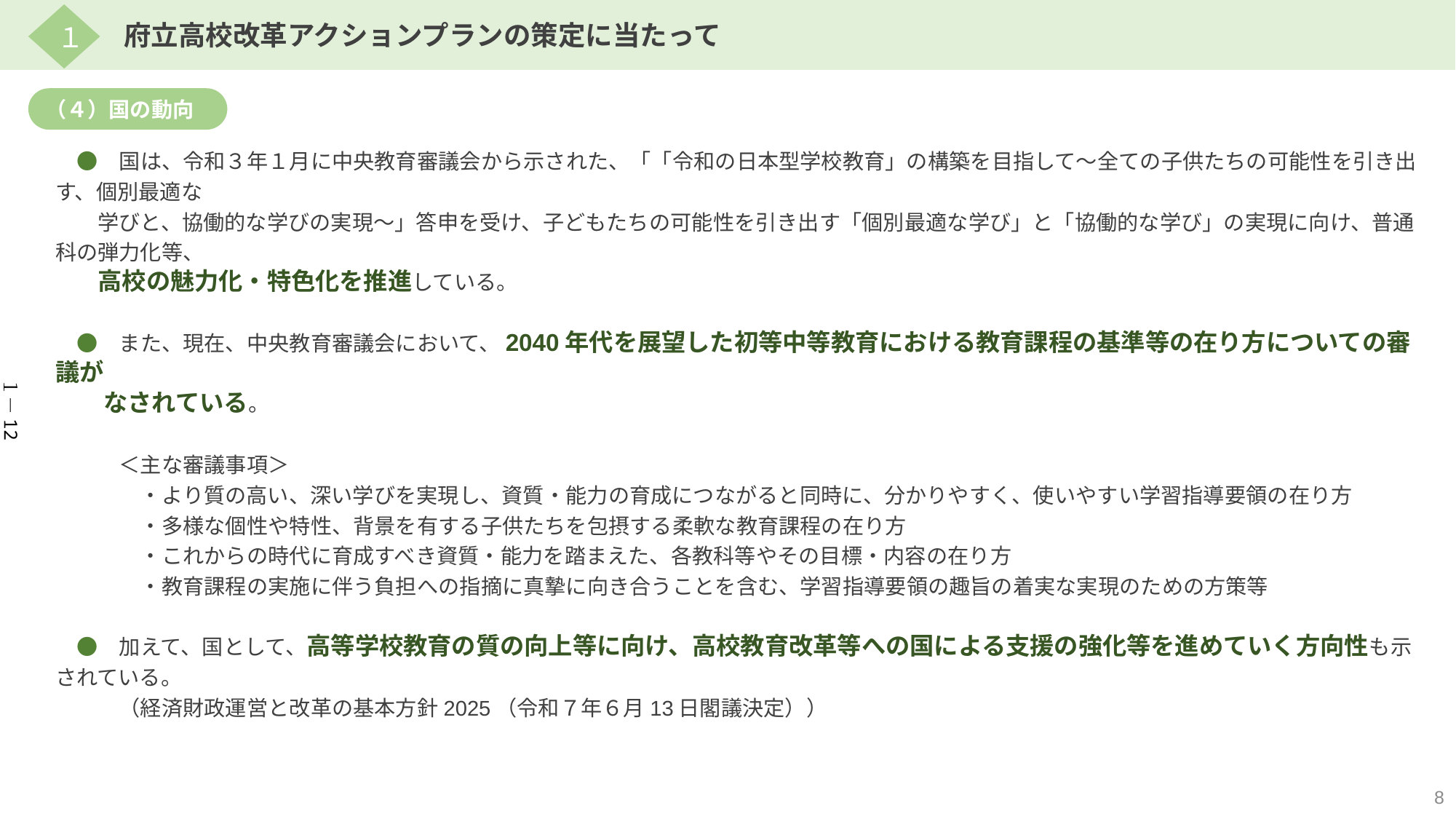

１
府立高校改革アクションプランの策定に当たって
（４）国の動向
　●　国は、令和３年１月に中央教育審議会から示された、「「令和の日本型学校教育」の構築を目指して～全ての子供たちの可能性を引き出す、個別最適な
　　学びと、協働的な学びの実現～」答申を受け、子どもたちの可能性を引き出す「個別最適な学び」と「協働的な学び」の実現に向け、普通科の弾力化等、
　　高校の魅力化・特色化を推進している。

　●　また、現在、中央教育審議会において、2040年代を展望した初等中等教育における教育課程の基準等の在り方についての審議が
　　なされている。

　　　＜主な審議事項＞
　　　　・より質の高い、深い学びを実現し、資質・能力の育成につながると同時に、分かりやすく、使いやすい学習指導要領の在り方
　　　　・多様な個性や特性、背景を有する子供たちを包摂する柔軟な教育課程の在り方
　　　　・これからの時代に育成すべき資質・能力を踏まえた、各教科等やその目標・内容の在り方
　　　　・教育課程の実施に伴う負担への指摘に真摯に向き合うことを含む、学習指導要領の趣旨の着実な実現のための方策等

　●　加えて、国として、高等学校教育の質の向上等に向け、高校教育改革等への国による支援の強化等を進めていく方向性も示されている。
　　　（経済財政運営と改革の基本方針2025（令和７年６月13日閣議決定））
１－12
8